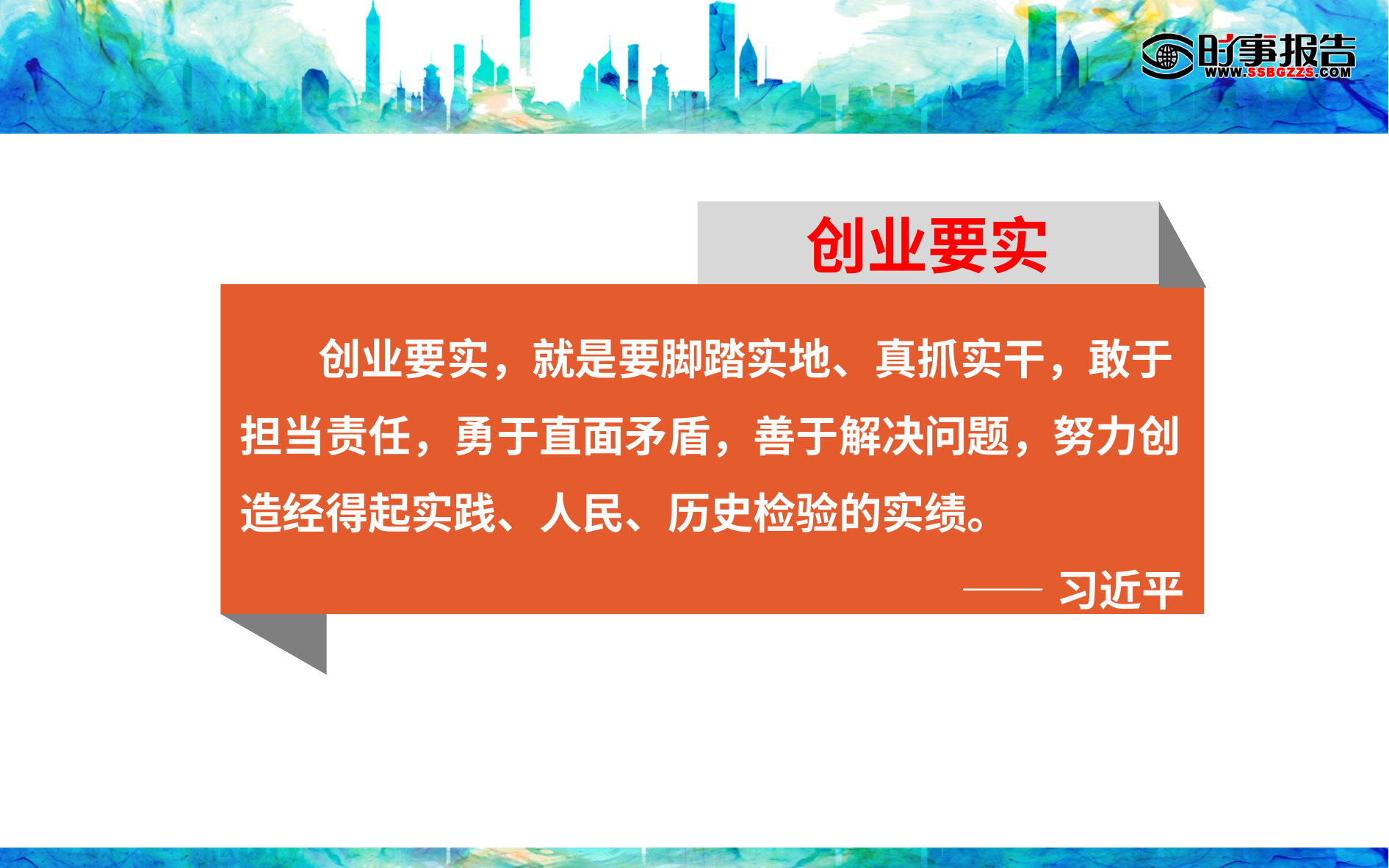

创业要实
       创业要实，就是要脚踏实地、真抓实干，敢于担当责任，勇于直面矛盾，善于解决问题，努力创造经得起实践、人民、历史检验的实绩。
——习近平